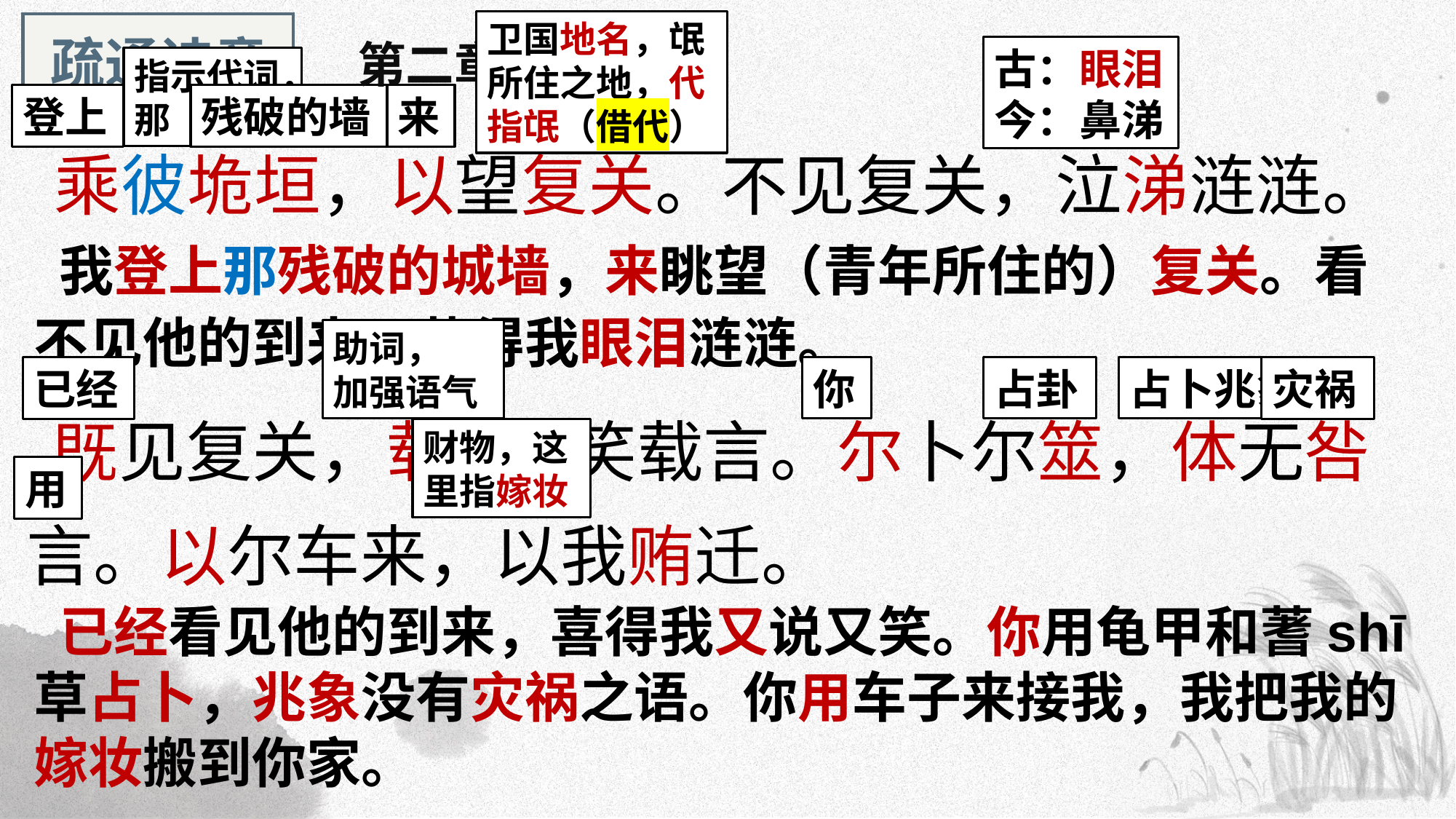

第二章
卫国地名，氓所住之地，代指氓（借代）
疏通诗意
古：眼泪
今：鼻涕
指示代词，那
# 乘彼垝垣，以望复关。不见复关，泣涕涟涟。
登上
残破的墙
来
 我登上那残破的城墙，来眺望（青年所住的）复关。看不见他的到来，惹得我眼泪涟涟。
助词，
加强语气
你
占卦
占卜兆象
已经
灾祸
 既见复关，载zài笑载言。尔卜尔筮，体无咎言。以尔车来，以我贿迁。
财物，这里指嫁妆
用
 已经看见他的到来，喜得我又说又笑。你用龟甲和蓍shī草占卜，兆象没有灾祸之语。你用车子来接我，我把我的嫁妆搬到你家。